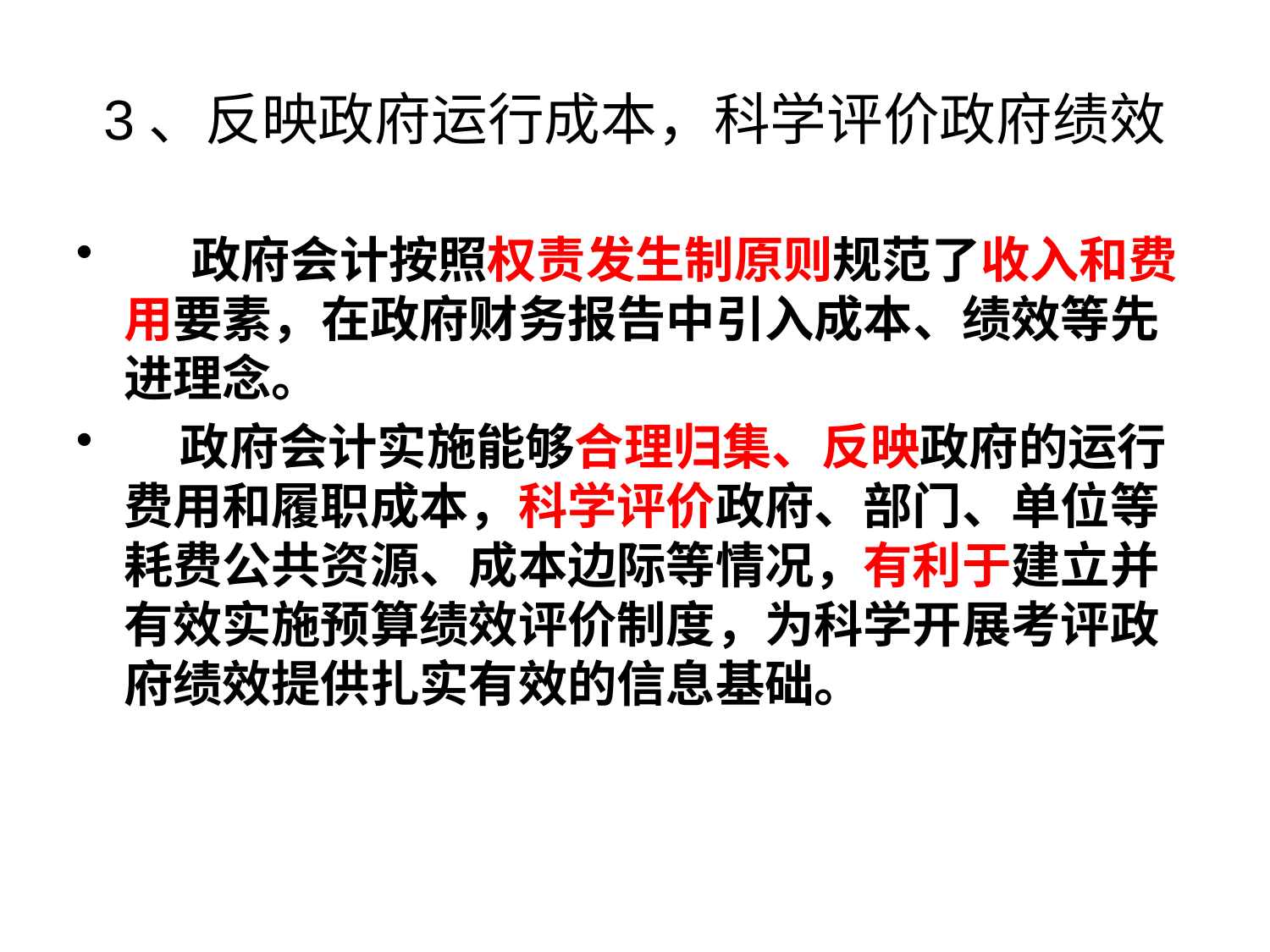

# 3、反映政府运行成本，科学评价政府绩效
     政府会计按照权责发生制原则规范了收入和费用要素，在政府财务报告中引入成本、绩效等先进理念。
    政府会计实施能够合理归集、反映政府的运行费用和履职成本，科学评价政府、部门、单位等耗费公共资源、成本边际等情况，有利于建立并有效实施预算绩效评价制度，为科学开展考评政府绩效提供扎实有效的信息基础。